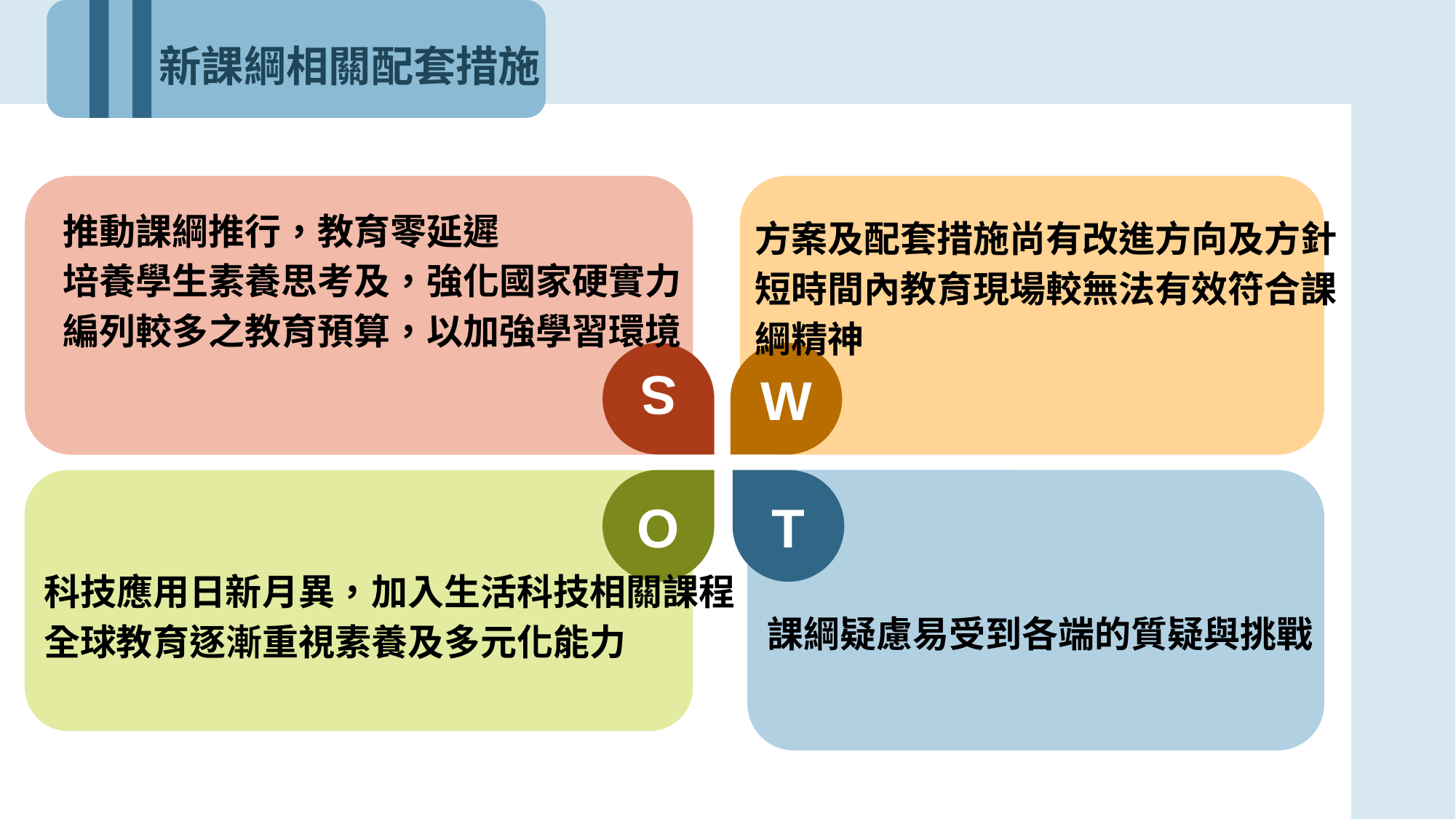

新課綱相關配套措施

推動課綱推行，教育零延遲
培養學生素養思考及，強化國家硬實力
編列較多之教育預算，以加強學習環境
方案及配套措施尚有改進方向及方針
短時間內教育現場較無法有效符合課
綱精神
S
W

O
T

科技應用日新月異，加入生活科技相關課程
全球教育逐漸重視素養及多元化能力
課綱疑慮易受到各端的質疑與挑戰